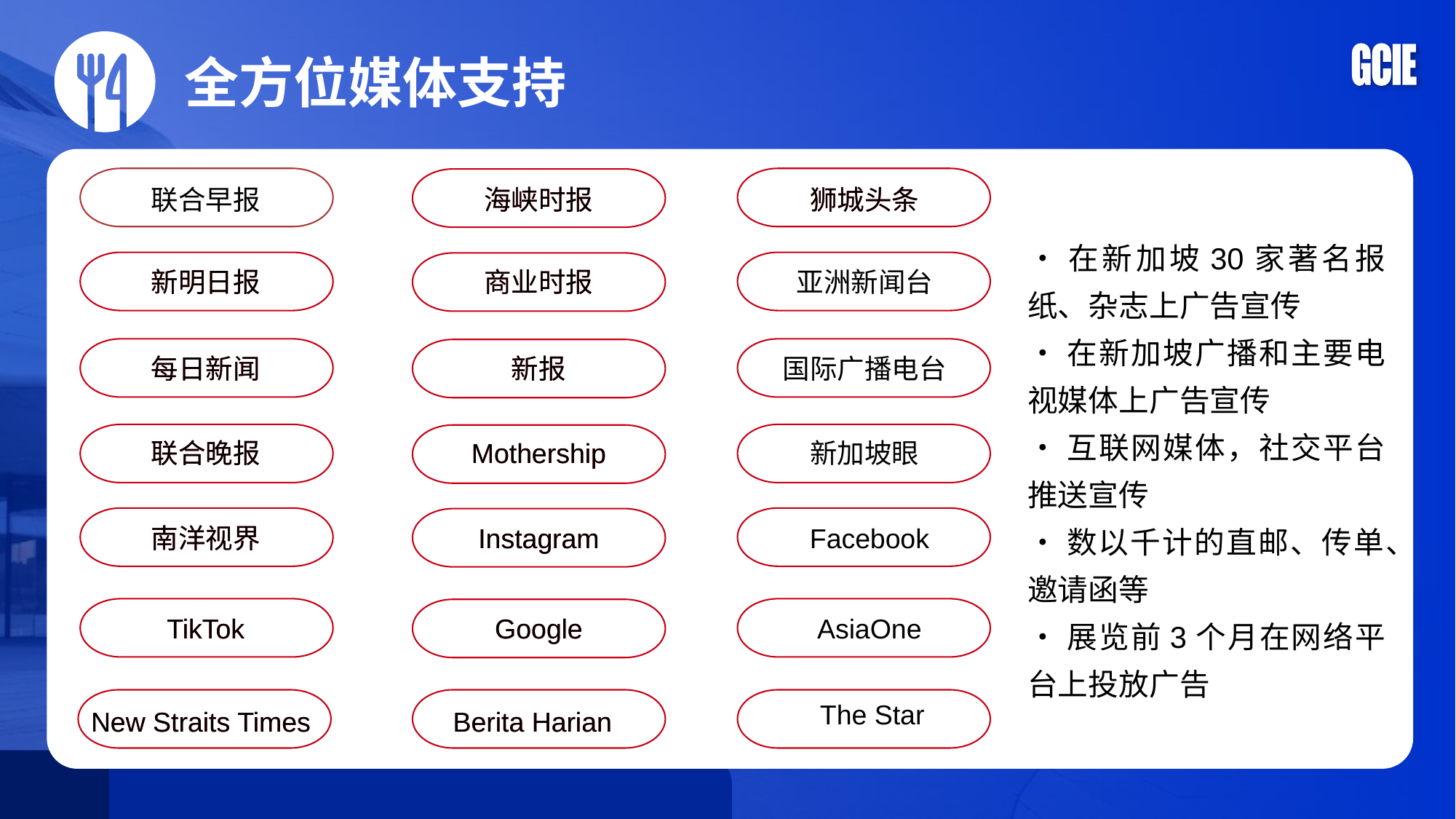

全方位媒体支持

联合早报
海峡时报
海峡时报
狮城头条
狮城头条

•在新加坡30家著名报纸、杂志上广告宣传
•在新加坡广播和主要电视媒体上广告宣传
•互联网媒体，社交平台推送宣传
•数以千计的直邮、传单、邀请函等
•展览前3个月在网络平台上投放广告

新明日报
新明日报
商业时报
商业时报
亚洲新闻台

新报
新报
每日新闻
每日新闻
国际广播电台

Mothership
Mothership
新加坡眼
联合晚报
联合晚报

Instagram
Instagram
南洋视界
南洋视界
Facebook

Google
Google
TikTok
TikTok
AsiaOne

The Star
New Straits Times
New Straits Times
Berita Harian
Berita Harian